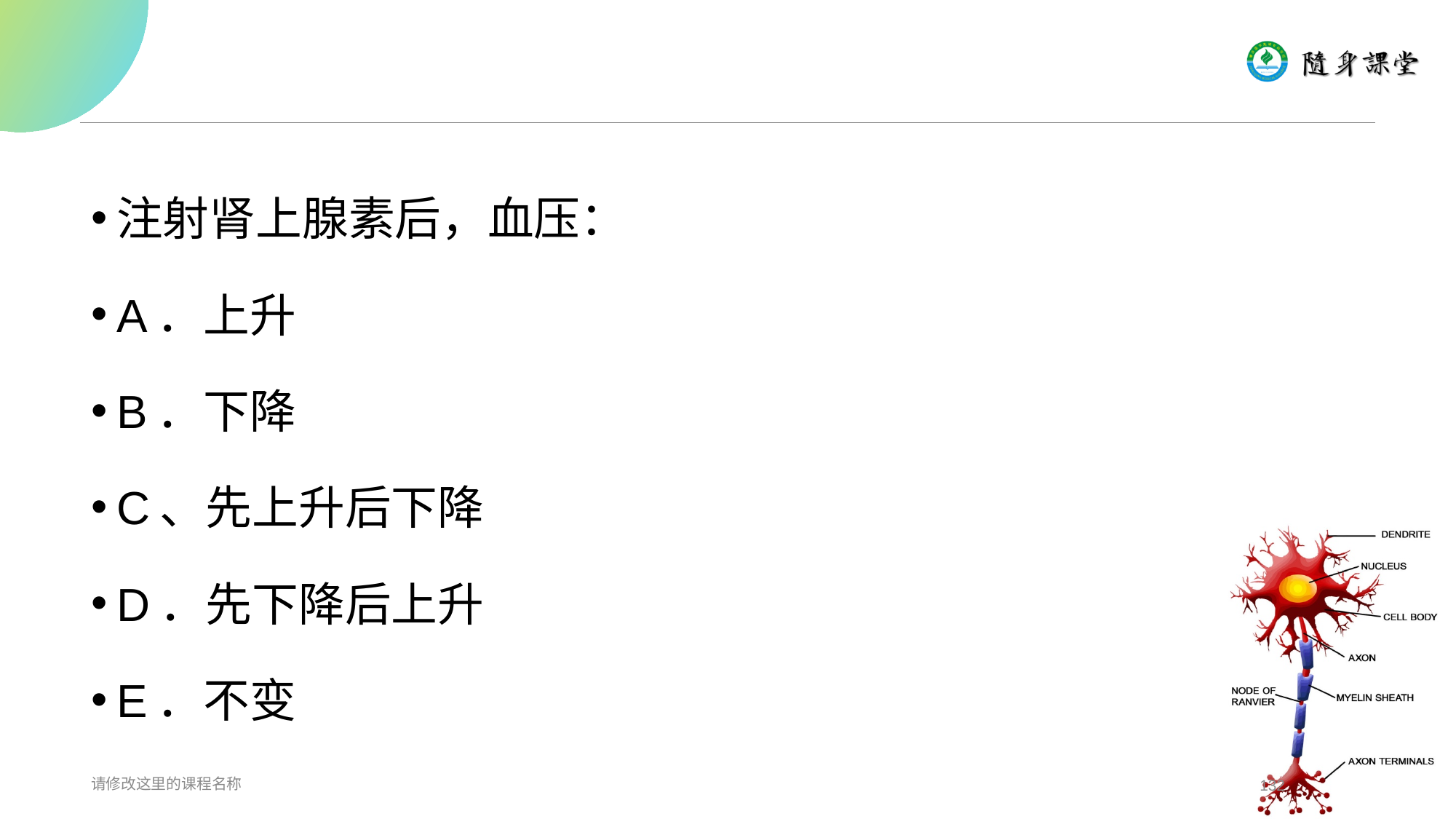

#
注射肾上腺素后，血压：
A．上升
B．下降
C、先上升后下降
D．先下降后上升
E．不变
请修改这里的课程名称
132